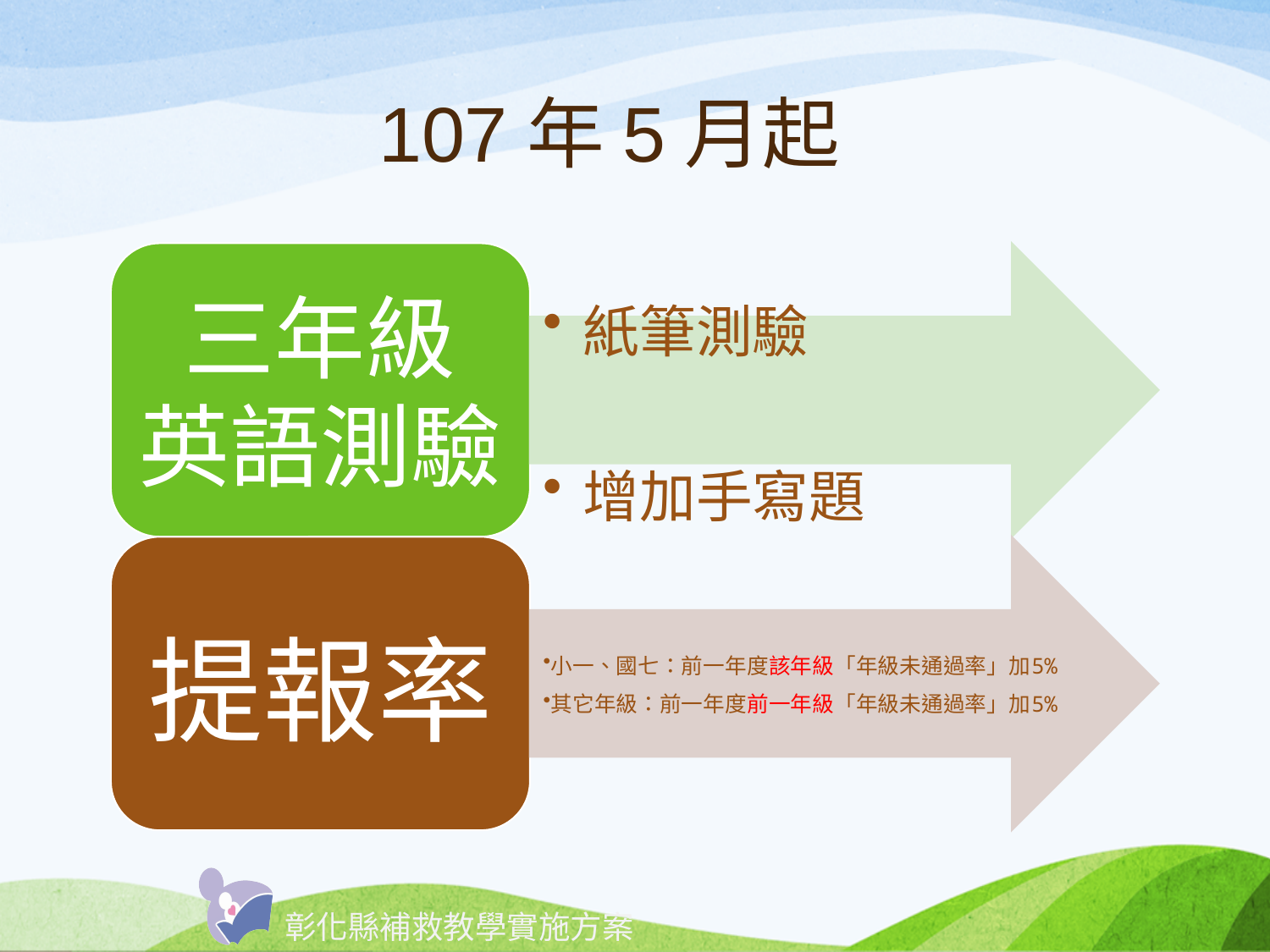

# 107年5月起
三年級
英語測驗
紙筆測驗
增加手寫題
提報率
小一、國七：前一年度該年級「年級未通過率」加5%
其它年級：前一年度前一年級「年級未通過率」加5%